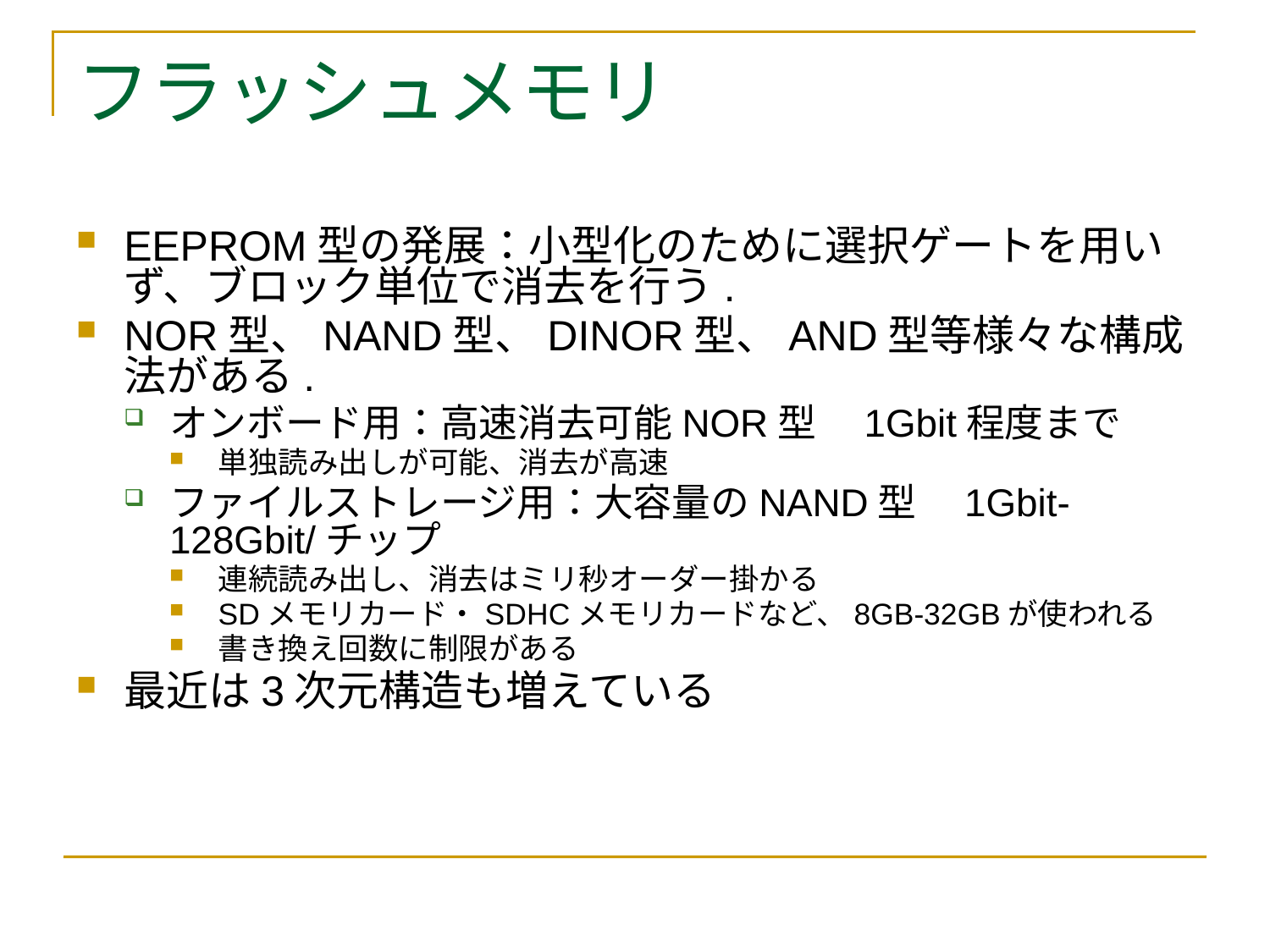

# フラッシュメモリ
EEPROM型の発展：小型化のために選択ゲートを用いず、ブロック単位で消去を行う.
NOR型、NAND型、DINOR型、AND型等様々な構成法がある.
オンボード用：高速消去可能NOR型　1Gbit程度まで
単独読み出しが可能、消去が高速
ファイルストレージ用：大容量のNAND型　1Gbit- 128Gbit/チップ
連続読み出し、消去はミリ秒オーダー掛かる
SDメモリカード・SDHCメモリカードなど、8GB-32GBが使われる
書き換え回数に制限がある
最近は3次元構造も増えている